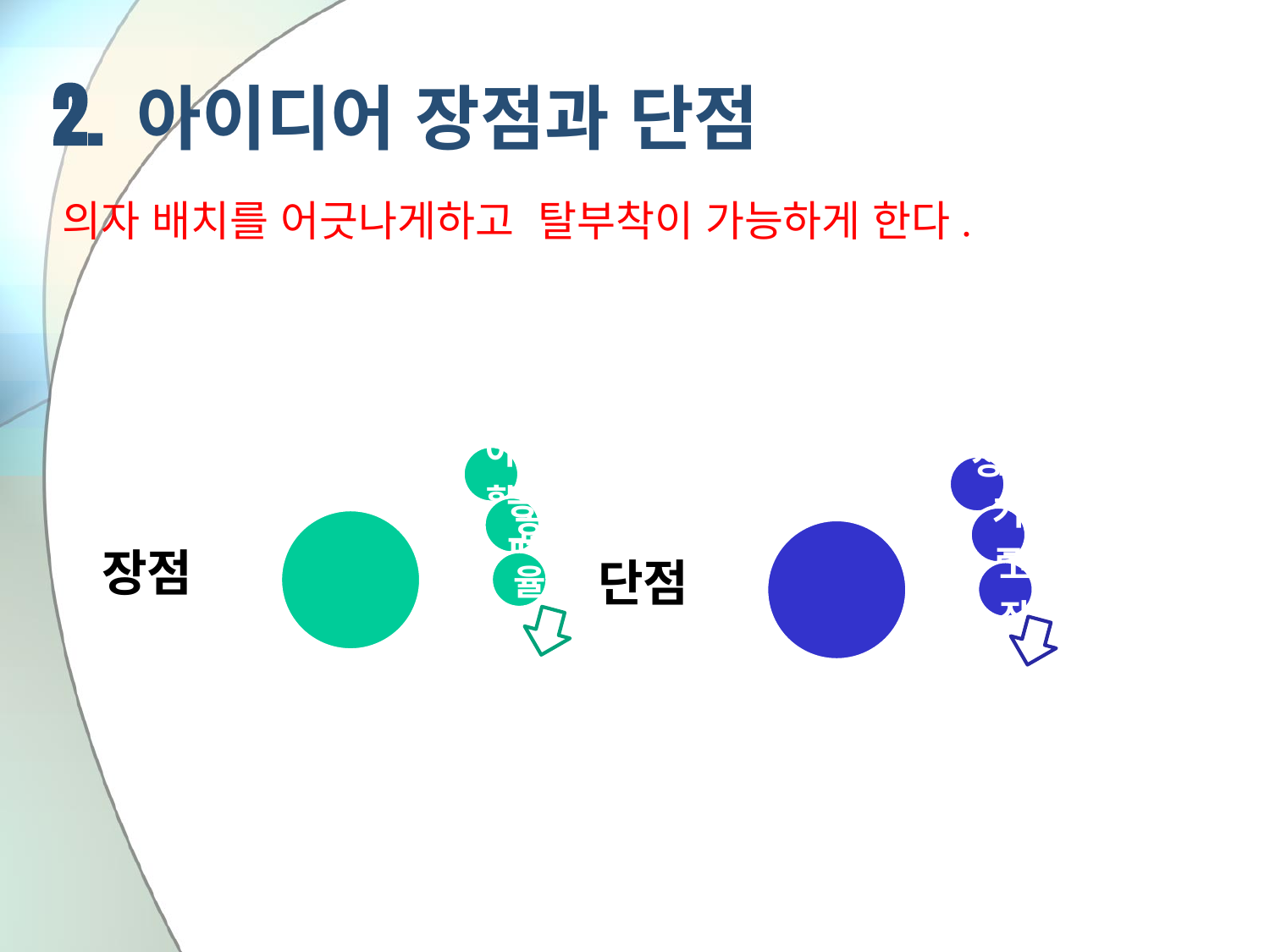

# 2. 아이디어 장점과 단점
의자 배치를 어긋나게하고  탈부착이 가능하게 한다.

장점
단점